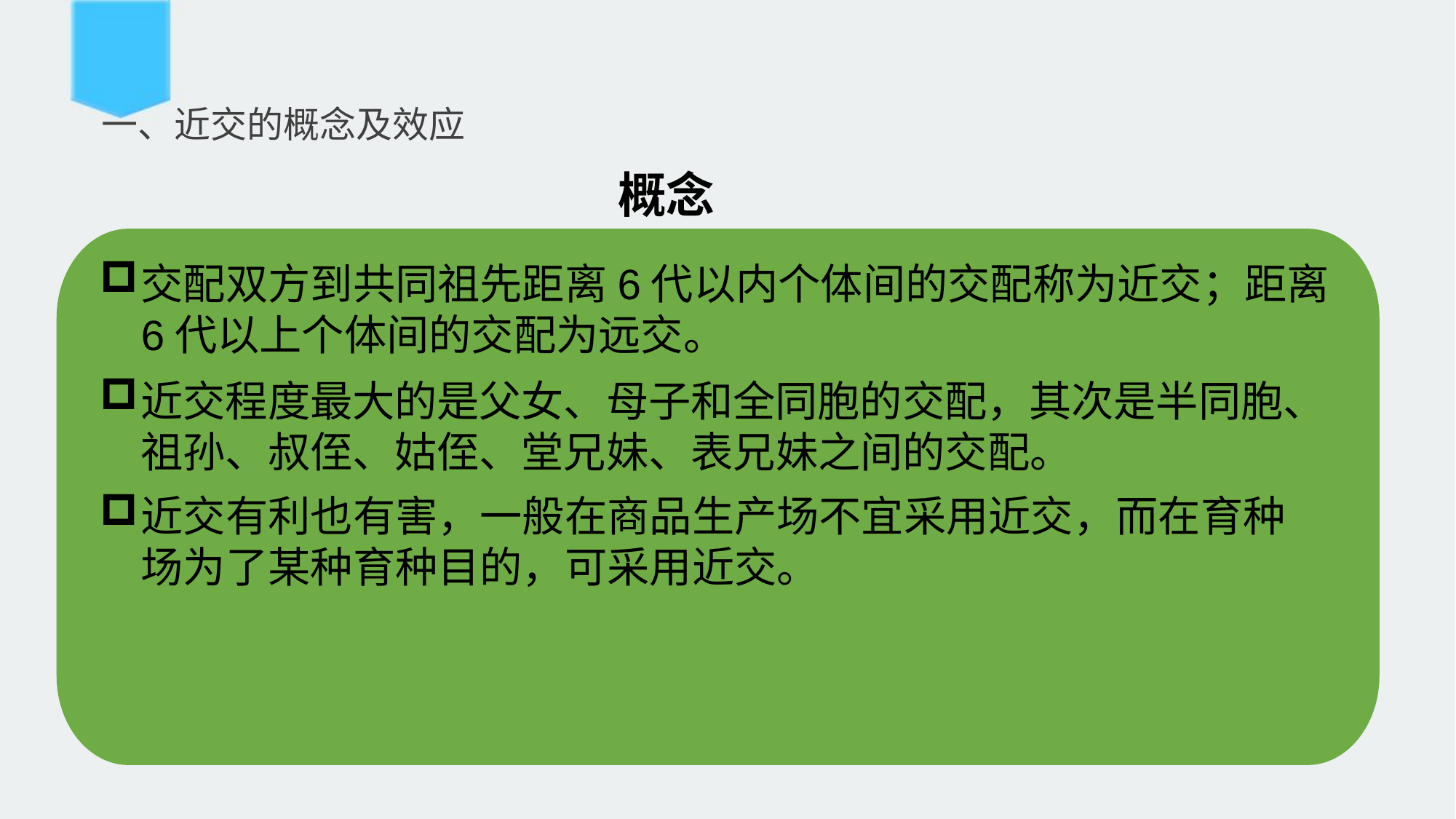

# 一、近交的概念及效应
概念

交配双方到共同祖先距离6代以内个体间的交配称为近交；距离6代以上个体间的交配为远交。
近交程度最大的是父女、母子和全同胞的交配，其次是半同胞、祖孙、叔侄、姑侄、堂兄妹、表兄妹之间的交配。
近交有利也有害，一般在商品生产场不宜采用近交，而在育种场为了某种育种目的，可采用近交。